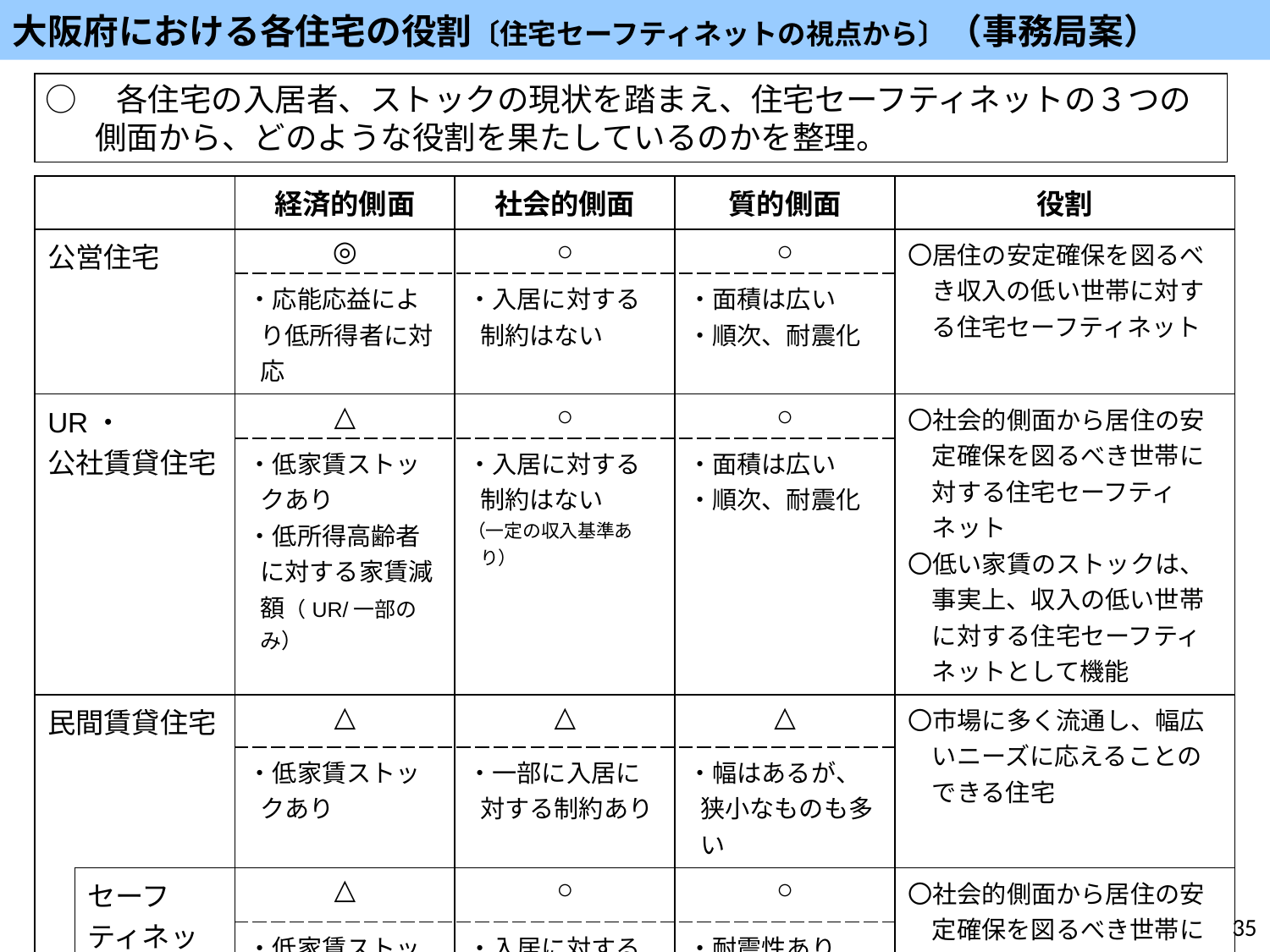

大阪府における各住宅の役割〔住宅セーフティネットの視点から〕（事務局案）
○　各住宅の入居者、ストックの現状を踏まえ、住宅セーフティネットの３つの側面から、どのような役割を果たしているのかを整理。
|  |  | 経済的側面 | 社会的側面 | 質的側面 | 役割 |
| --- | --- | --- | --- | --- | --- |
| 公営住宅 |  | ◎ | ○ | ○ | 〇居住の安定確保を図るべき収入の低い世帯に対する住宅セーフティネット |
|  |  | ・応能応益により低所得者に対応 | ・入居に対する制約はない | ・面積は広い ・順次、耐震化 |  |
| UR・ 公社賃貸住宅 |  | △ | ○ | ○ | 〇社会的側面から居住の安定確保を図るべき世帯に対する住宅セーフティネット 〇低い家賃のストックは、事実上、収入の低い世帯に対する住宅セーフティネットとして機能 |
|  |  | ・低家賃ストックあり ・低所得高齢者に対する家賃減額（UR/一部のみ） | ・入居に対する制約はない （一定の収入基準あり） | ・面積は広い ・順次、耐震化 |  |
| 民間賃貸住宅 |  | △ | △ | △ | 〇市場に多く流通し、幅広いニーズに応えることのできる住宅 |
|  |  | ・低家賃ストックあり | ・一部に入居に対する制約あり | ・幅はあるが、狭小なものも多い |  |
|  | セーフティネット住宅 | △ | ○ | ○ | 〇社会的側面から居住の安定確保を図るべき世帯に対する住宅セーフティネット 〇低い家賃のストックは、事実上、収入の低い世帯に対する住宅セーフティネットとして機能 |
|  |  | ・低家賃ストックあり ・国の補助制度あり（府内で家賃補助を実施している自治体なし） | ・入居に対する制約はない | ・耐震性あり ・面積基準あり |  |
35